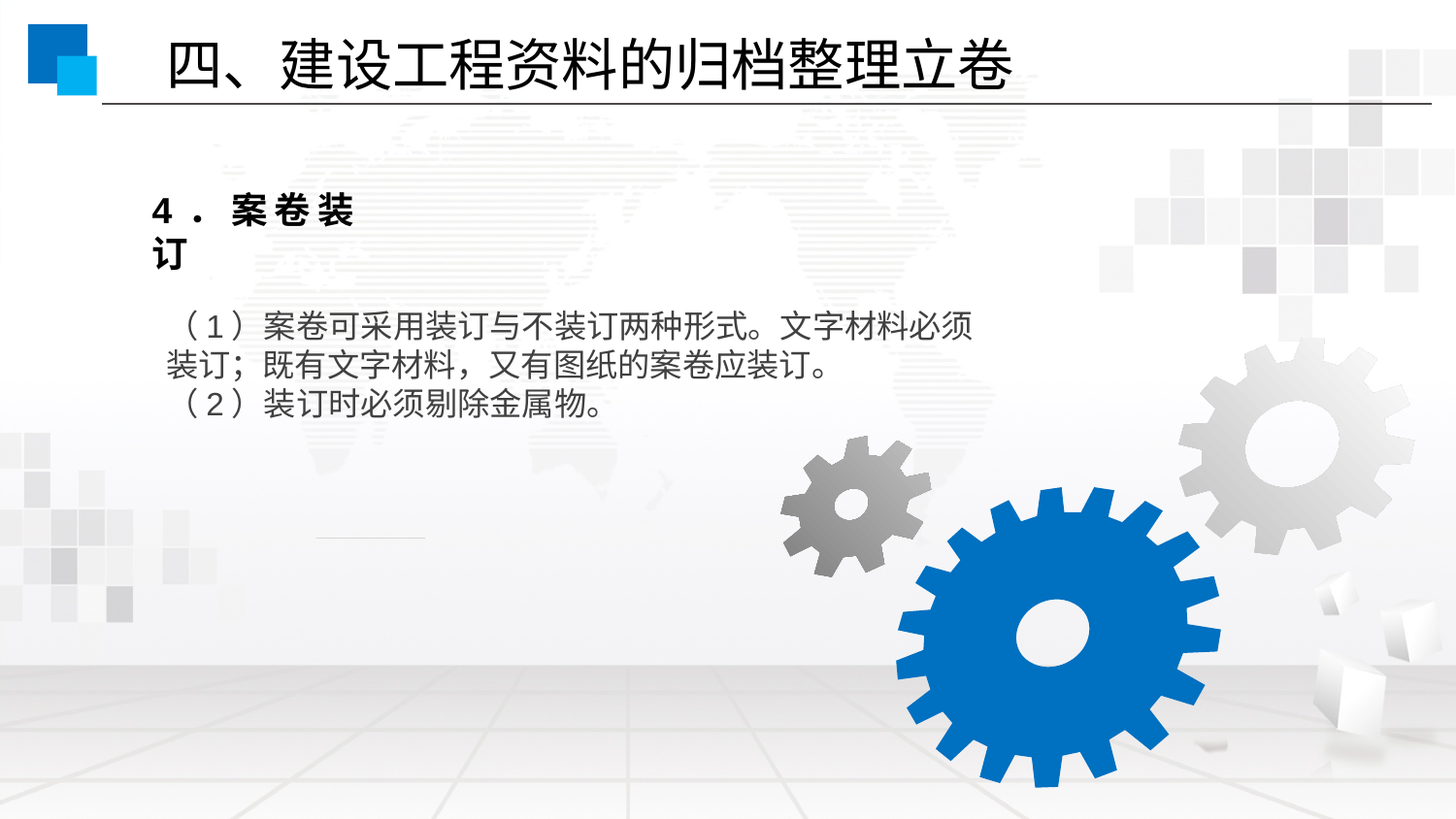

四、建设工程资料的归档整理立卷
4．案卷装订
（1）案卷可采用装订与不装订两种形式。文字材料必须装订；既有文字材料，又有图纸的案卷应装订。
（2）装订时必须剔除金属物。